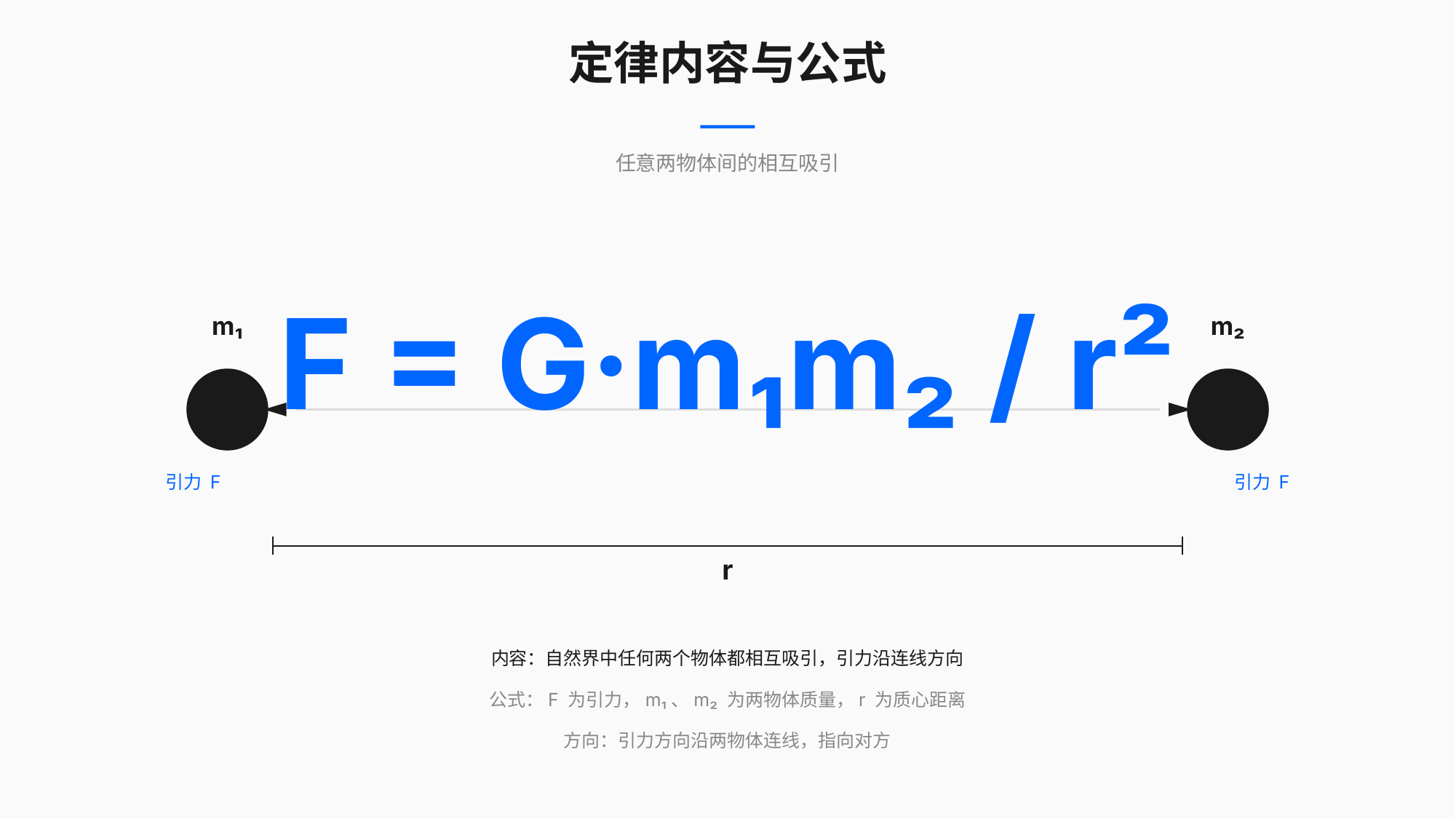

定律内容与公式

任意两物体间的相互吸引
F = G·m₁m₂ / r²
m₁
m₂

引力 F
引力 F

r
内容：自然界中任何两个物体都相互吸引，引力沿连线方向
公式：F 为引力，m₁、m₂ 为两物体质量，r 为质心距离
方向：引力方向沿两物体连线，指向对方